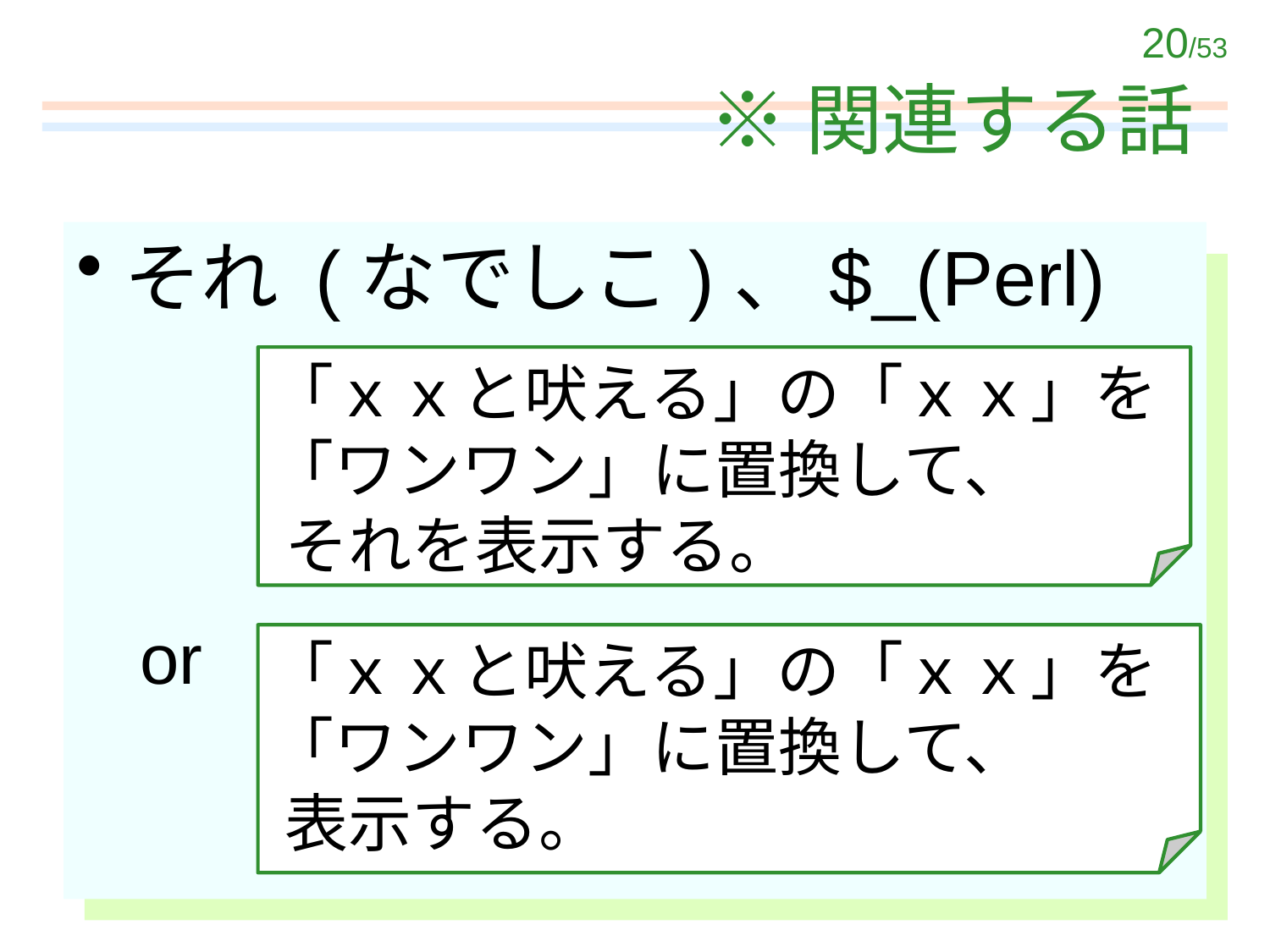

# ※関連する話
それ (なでしこ)、$_(Perl)

or
「ｘｘと吠える」の「ｘｘ」を「ワンワン」に置換して、
 それを表示する。
「ｘｘと吠える」の「ｘｘ」を「ワンワン」に置換して、
 表示する。